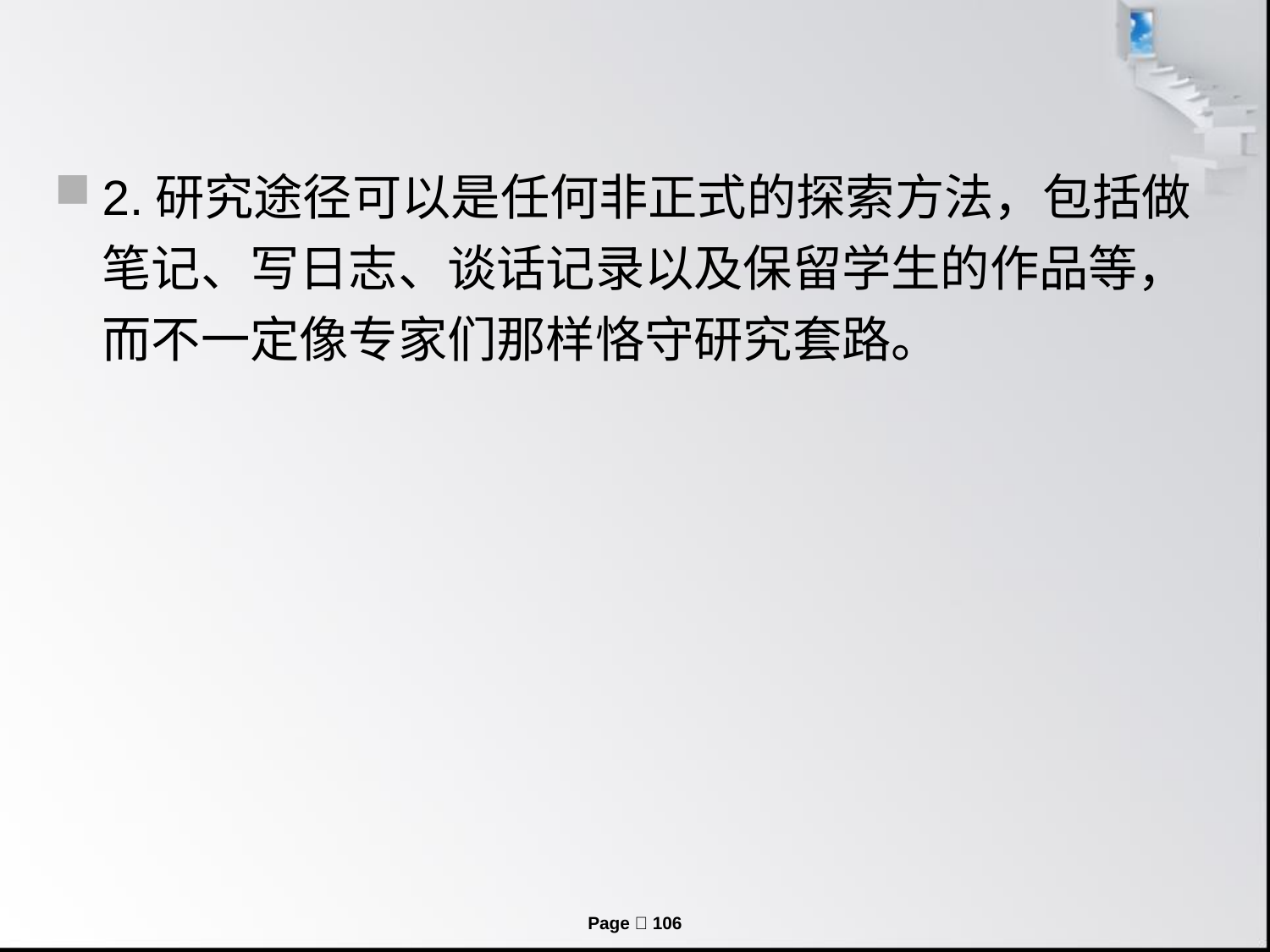

2.研究途径可以是任何非正式的探索方法，包括做笔记、写日志、谈话记录以及保留学生的作品等，而不一定像专家们那样恪守研究套路。